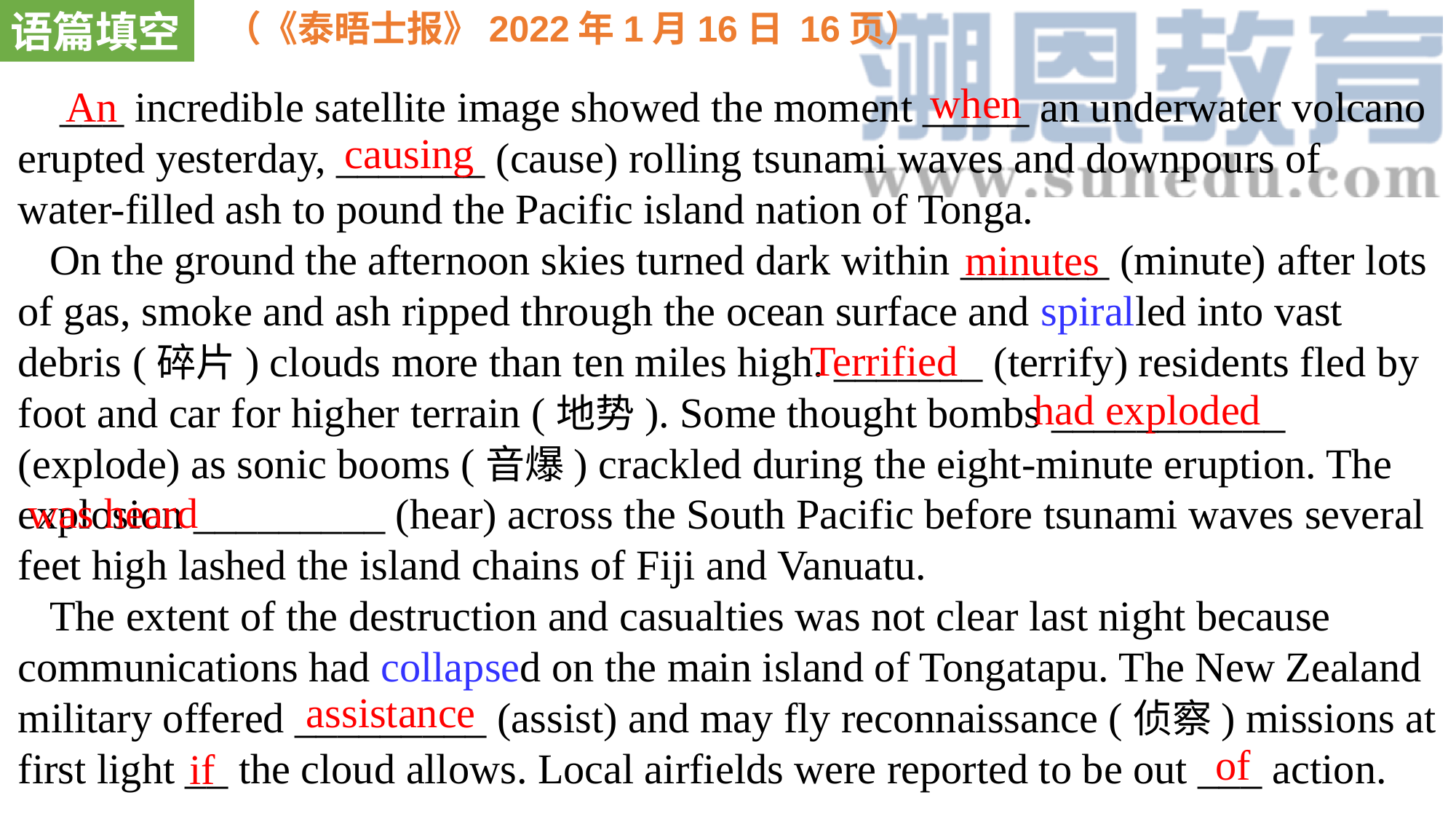

语篇填空
（《泰晤士报》2022年1月16日 16页）
when
    ___ incredible satellite image showed the moment _____ an underwater volcano erupted yesterday, _______ (cause) rolling tsunami waves and downpours of water-filled ash to pound the Pacific island nation of Tonga.
   On the ground the afternoon skies turned dark within _______ (minute) after lots of gas, smoke and ash ripped through the ocean surface and spiralled into vast debris (碎片) clouds more than ten miles high. _______ (terrify) residents fled by foot and car for higher terrain (地势). Some thought bombs ___________ (explode) as sonic booms (音爆) crackled during the eight-minute eruption. The explosion _________ (hear) across the South Pacific before tsunami waves several feet high lashed the island chains of Fiji and Vanuatu.
   The extent of the destruction and casualties was not clear last night because communications had collapsed on the main island of Tongatapu. The New Zealand military offered _________ (assist) and may fly reconnaissance (侦察) missions at first light __ the cloud allows. Local airfields were reported to be out ___ action.
An
causing
minutes
Terrified
had exploded
was heard
assistance
of
if